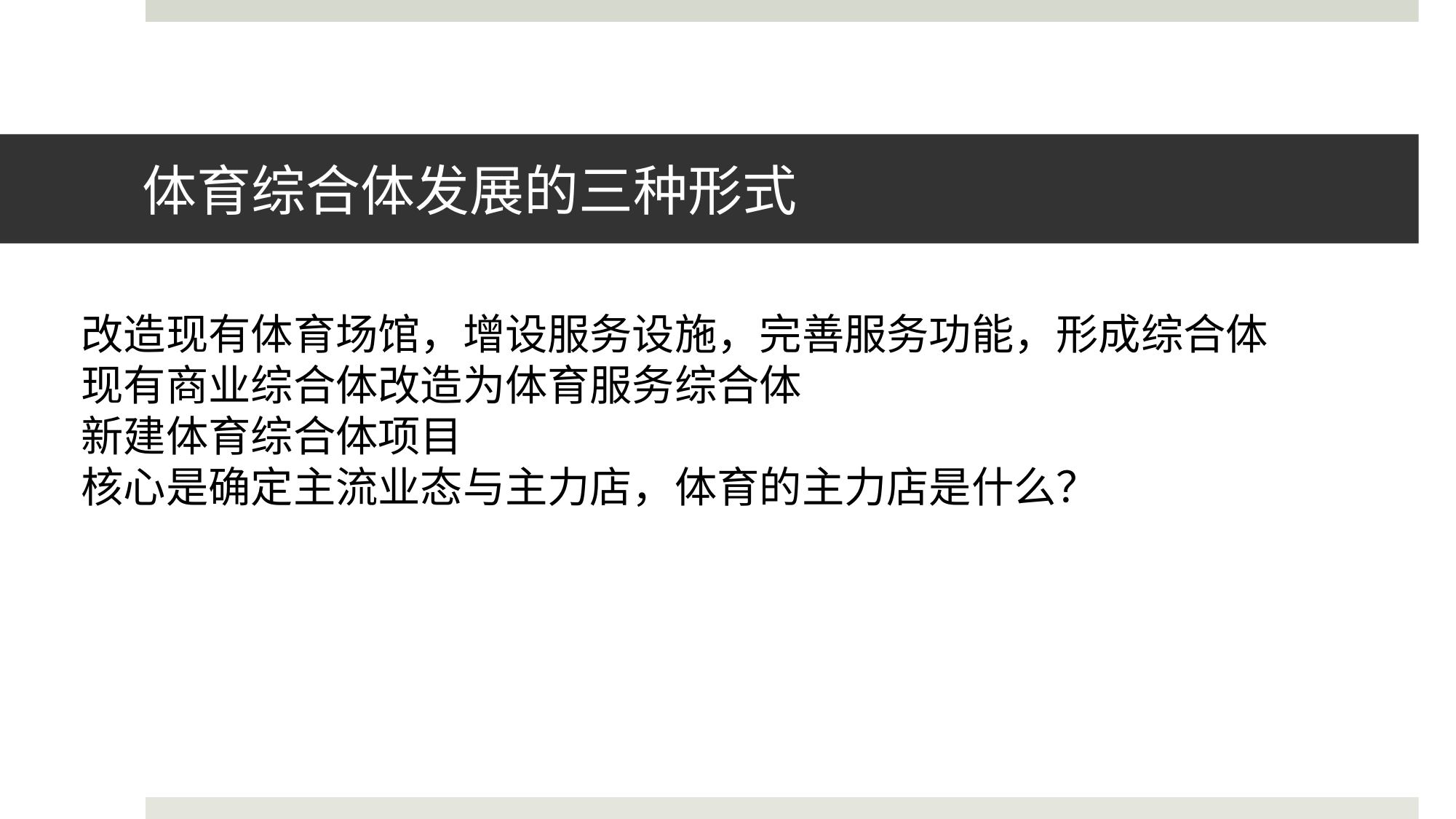

# 体育综合体发展的三种形式
改造现有体育场馆，增设服务设施，完善服务功能，形成综合体
现有商业综合体改造为体育服务综合体
新建体育综合体项目
核心是确定主流业态与主力店，体育的主力店是什么？